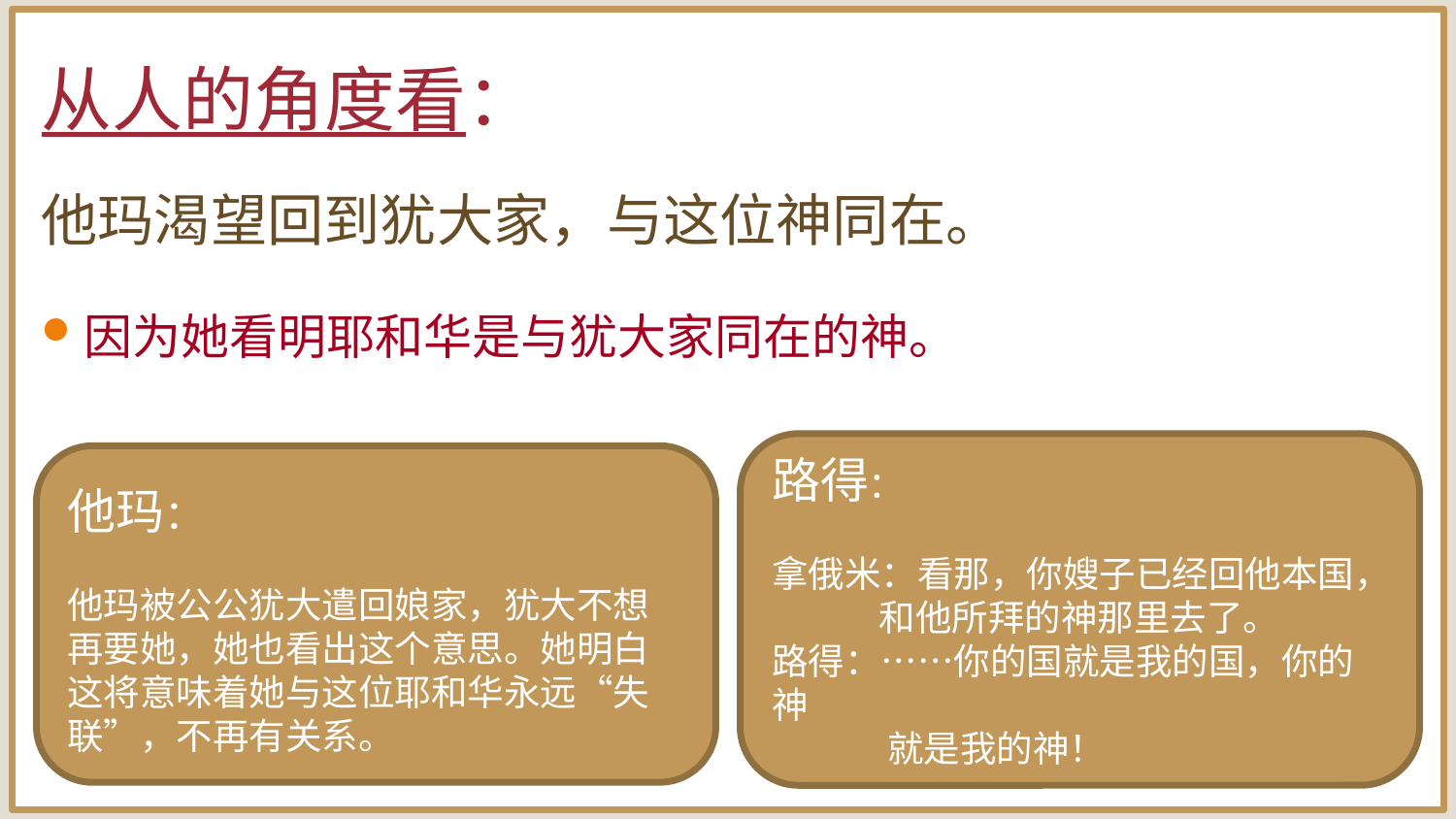

从人的角度看：

他玛渴望回到犹大家，与这位神同在。

因为她看明耶和华是与犹大家同在的神。
路得：

拿俄米：看那，你嫂子已经回他本国，
            和他所拜的神那里去了。
路得：……你的国就是我的国，你的神
             就是我的神！

他玛：

他玛被公公犹大遣回娘家，犹大不想再要她，她也看出这个意思。她明白这将意味着她与这位耶和华永远“失联”，不再有关系。